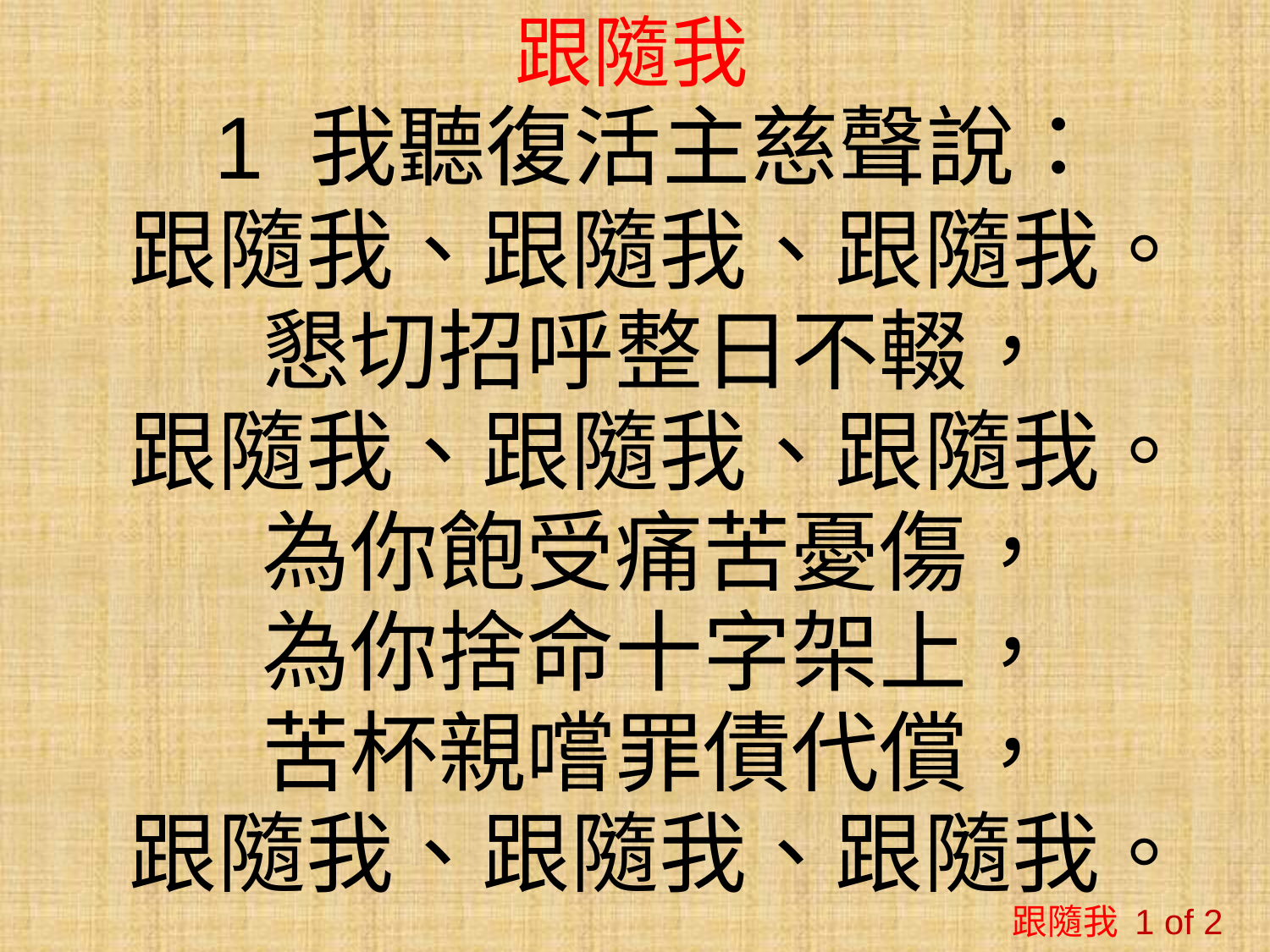

# 跟隨我
1 我聽復活主慈聲說：
跟隨我、跟隨我、跟隨我。
懇切招呼整日不輟，
跟隨我、跟隨我、跟隨我。
為你飽受痛苦憂傷，
為你捨命十字架上，
苦杯親嚐罪債代償，
跟隨我、跟隨我、跟隨我。
跟隨我 1 of 2